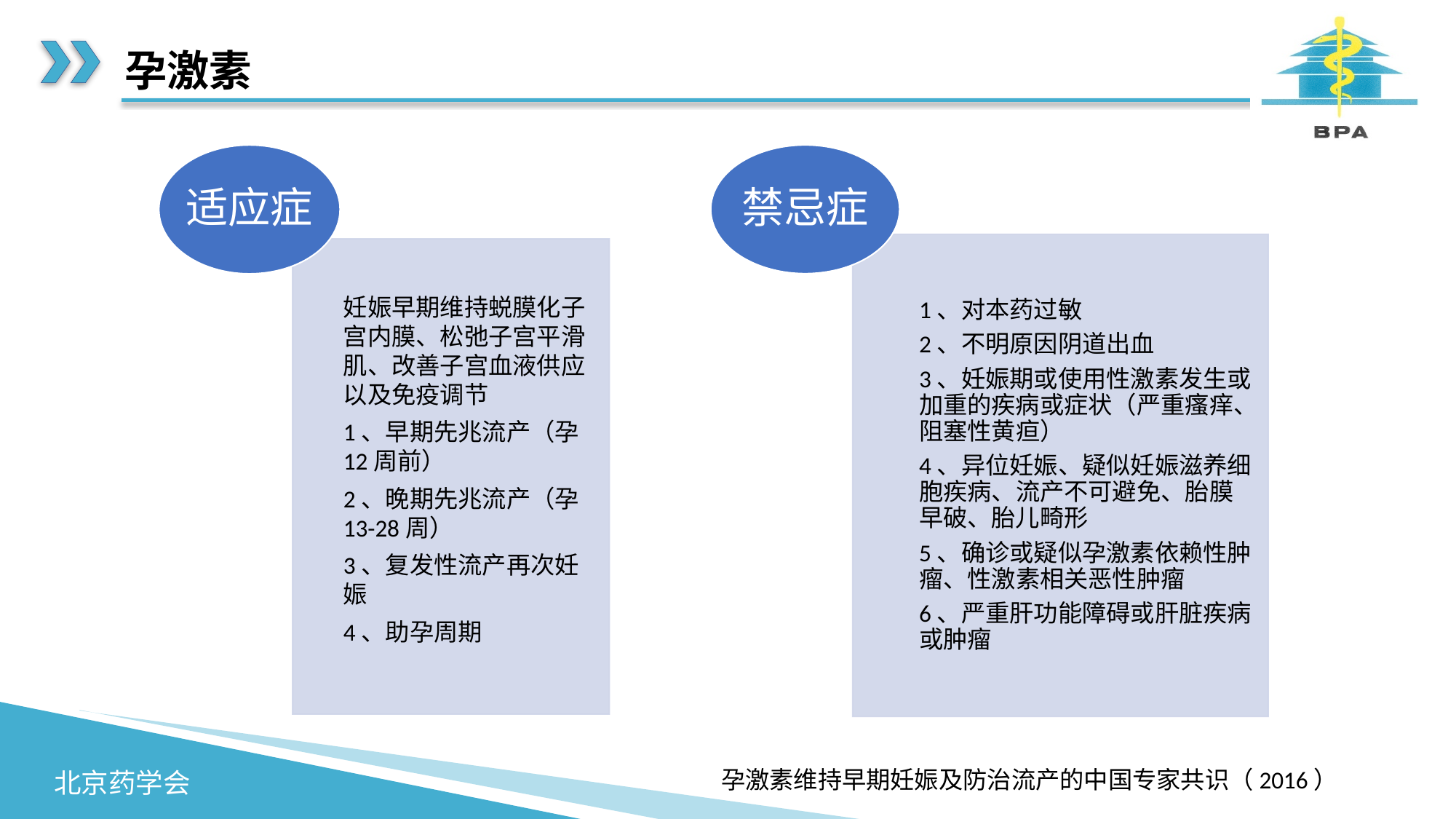

# 孕激素

妊娠早期维持蜕膜化子宫内膜、松弛子宫平滑肌、改善子宫血液供应以及免疫调节
1、早期先兆流产（孕12周前）
2、晚期先兆流产（孕13-28周）
3、复发性流产再次妊娠
4、助孕周期

适应症
1、对本药过敏
2、不明原因阴道出血
3、妊娠期或使用性激素发生或加重的疾病或症状（严重瘙痒、阻塞性黄疸）
4、异位妊娠、疑似妊娠滋养细胞疾病、流产不可避免、胎膜早破、胎儿畸形
5、确诊或疑似孕激素依赖性肿瘤、性激素相关恶性肿瘤
6、严重肝功能障碍或肝脏疾病或肿瘤
禁忌症
孕激素维持早期妊娠及防治流产的中国专家共识（2016）